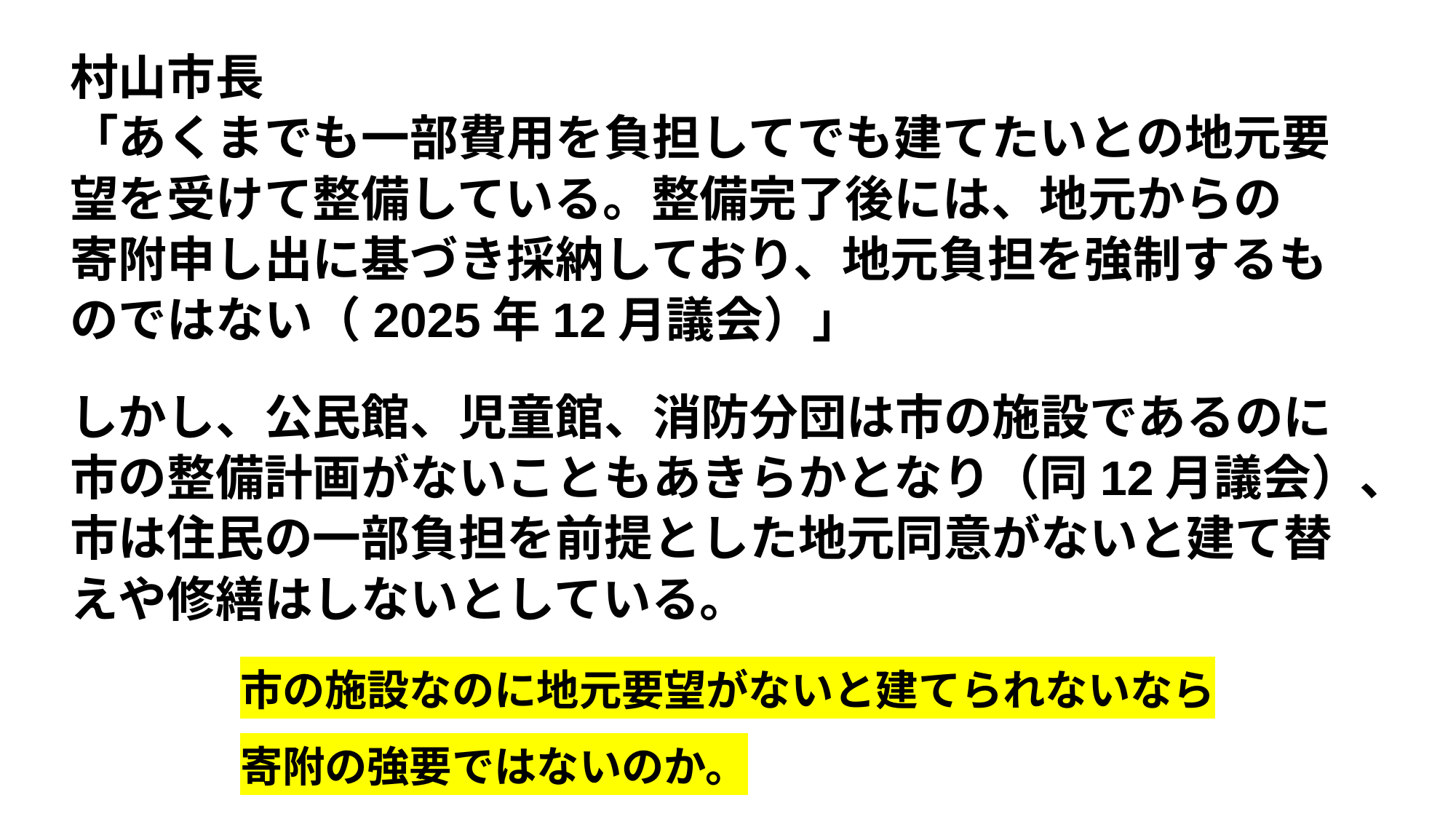

村山市長
「あくまでも一部費用を負担してでも建てたいとの地元要望を受けて整備している。整備完了後には、地元からの
寄附申し出に基づき採納しており、地元負担を強制するものではない（2025年12月議会）」
しかし、公民館、児童館、消防分団は市の施設であるのに市の整備計画がないこともあきらかとなり（同12月議会）、市は住民の一部負担を前提とした地元同意がないと建て替えや修繕はしないとしている。
市の施設なのに地元要望がないと建てられないなら
寄附の強要ではないのか。